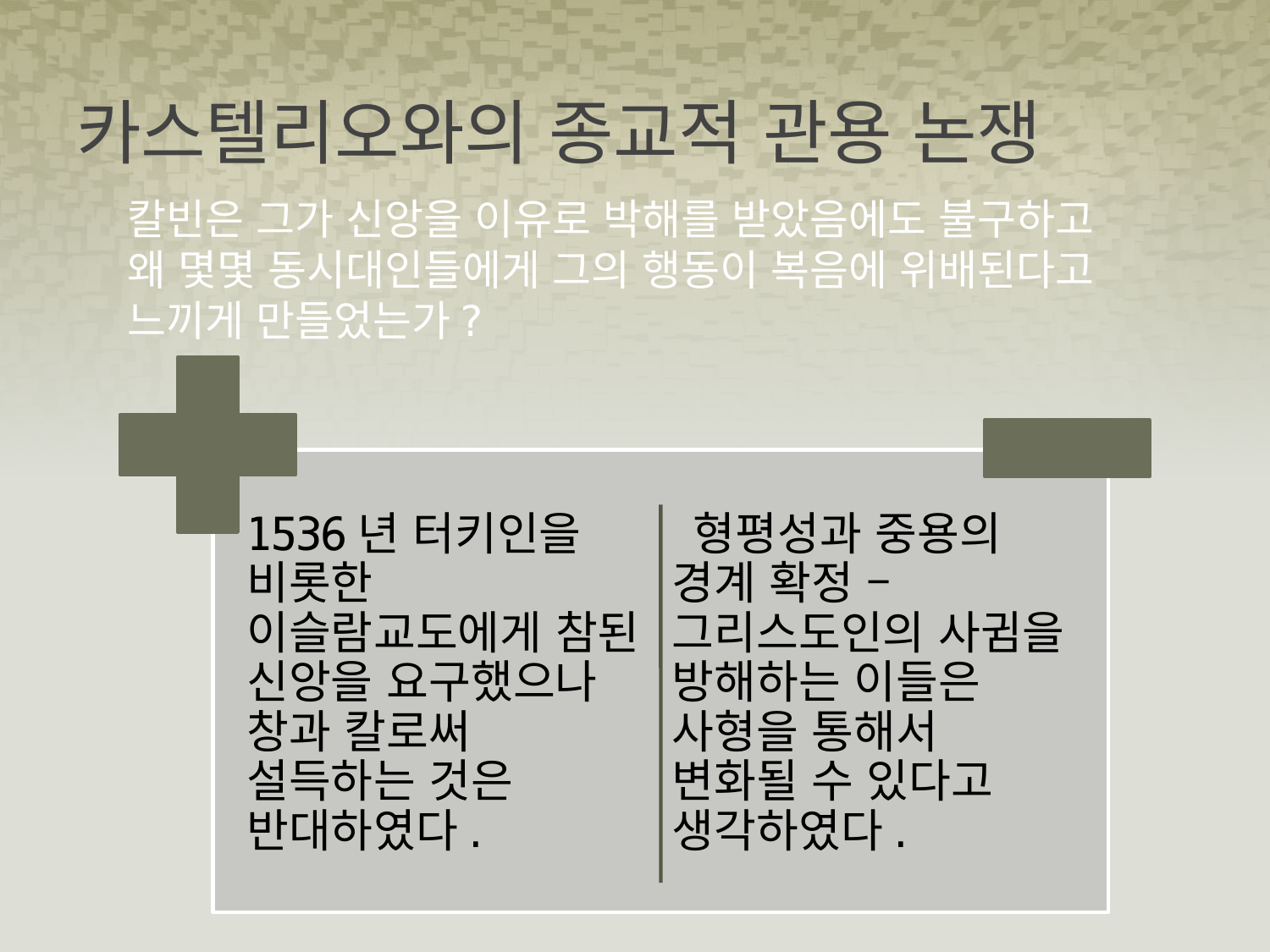

# 카스텔리오와의 종교적 관용 논쟁
칼빈은 그가 신앙을 이유로 박해를 받았음에도 불구하고  왜 몇몇 동시대인들에게 그의 행동이 복음에 위배된다고 느끼게 만들었는가?

1536년 터키인을 비롯한 이슬람교도에게 참된 신앙을 요구했으나 창과 칼로써 설득하는 것은 반대하였다.
 형평성과 중용의 경계 확정 – 그리스도인의 사귐을 방해하는 이들은 사형을 통해서 변화될 수 있다고 생각하였다.